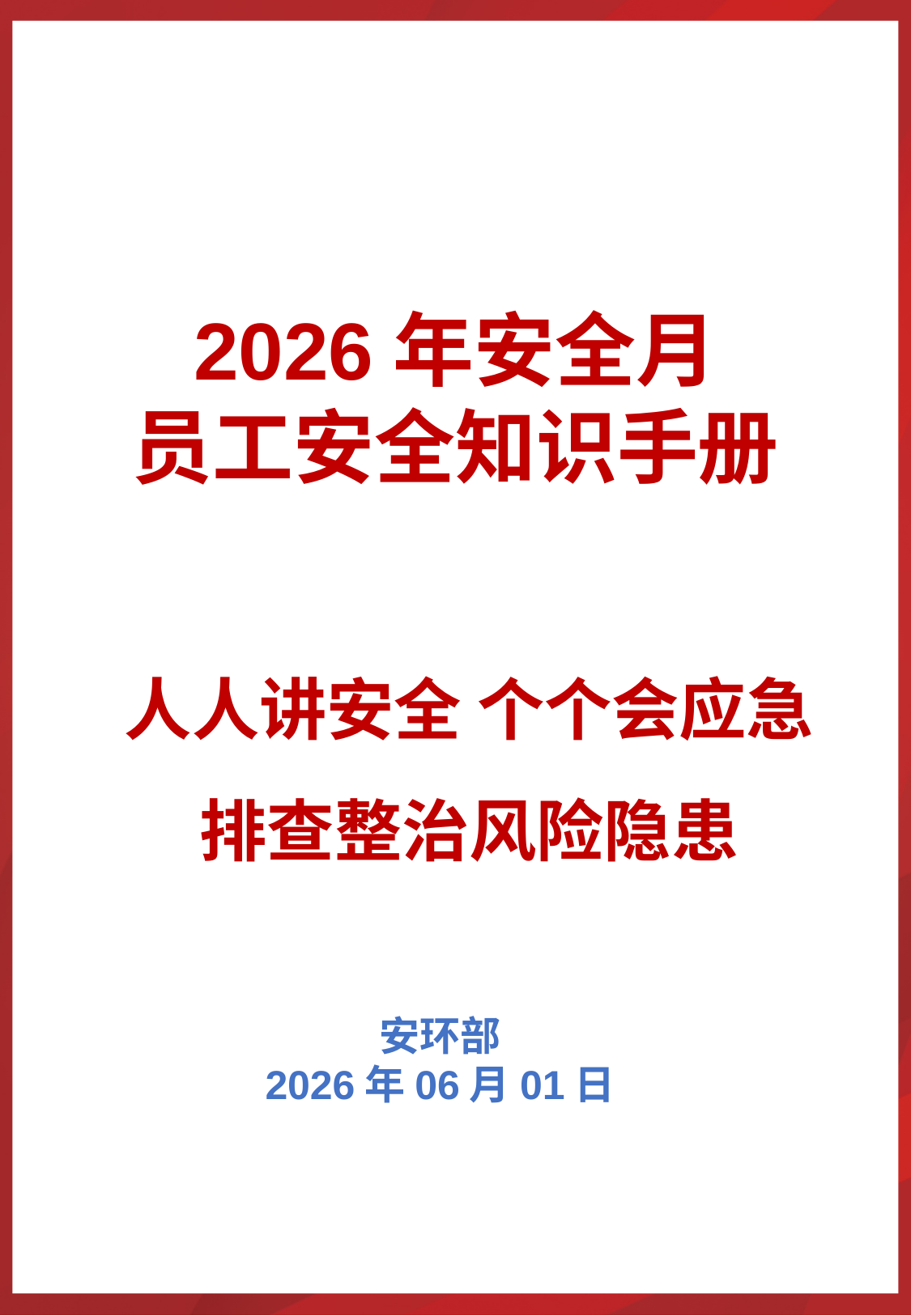

2026年安全月
员工安全知识手册
人人讲安全 个个会应急
排查整治风险隐患
安环部
2026年06月01日